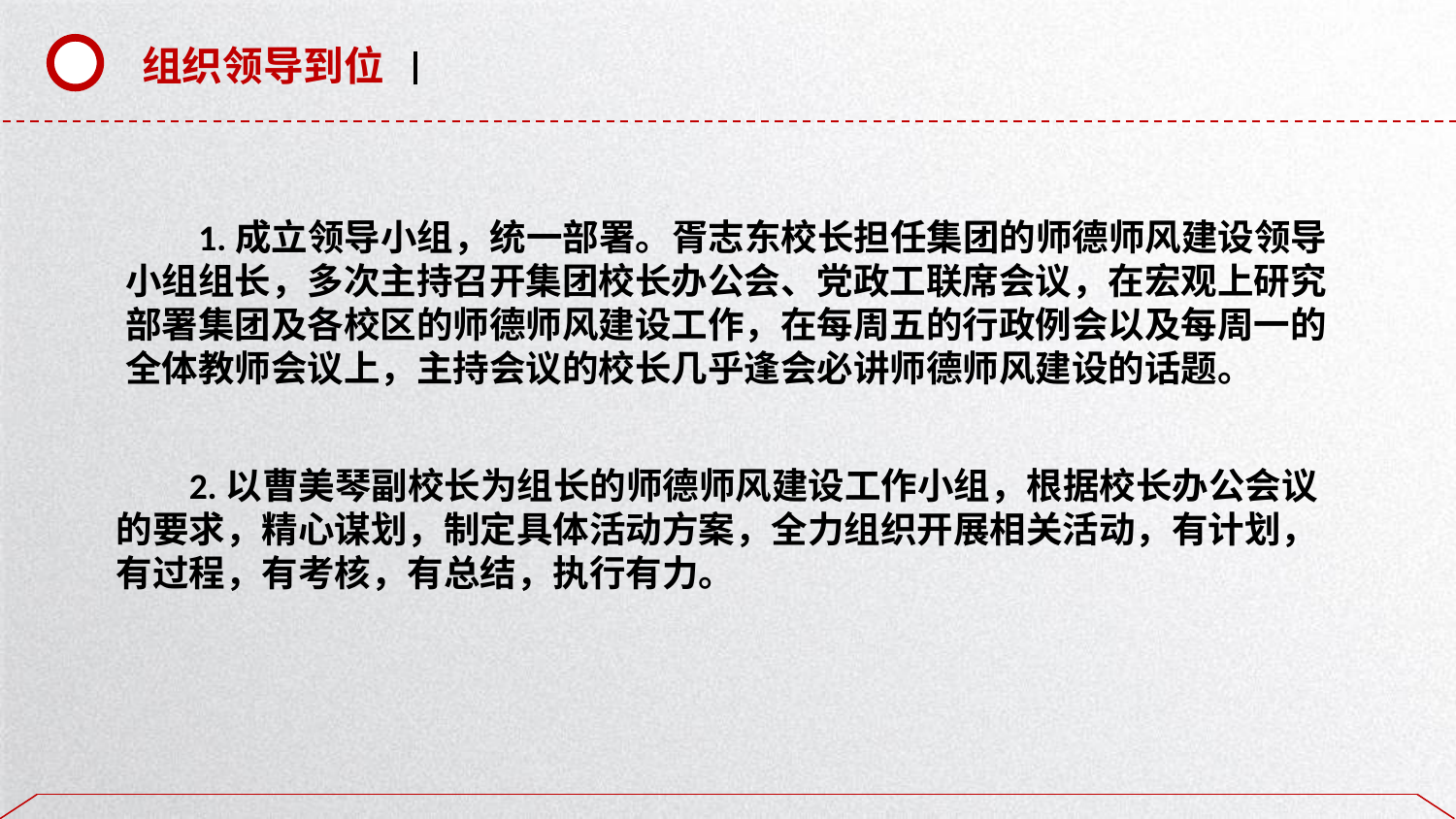

组织领导到位

1.成立领导小组，统一部署。胥志东校长担任集团的师德师风建设领导小组组长，多次主持召开集团校长办公会、党政工联席会议，在宏观上研究部署集团及各校区的师德师风建设工作，在每周五的行政例会以及每周一的全体教师会议上，主持会议的校长几乎逢会必讲师德师风建设的话题。
2.以曹美琴副校长为组长的师德师风建设工作小组，根据校长办公会议的要求，精心谋划，制定具体活动方案，全力组织开展相关活动，有计划，有过程，有考核，有总结，执行有力。